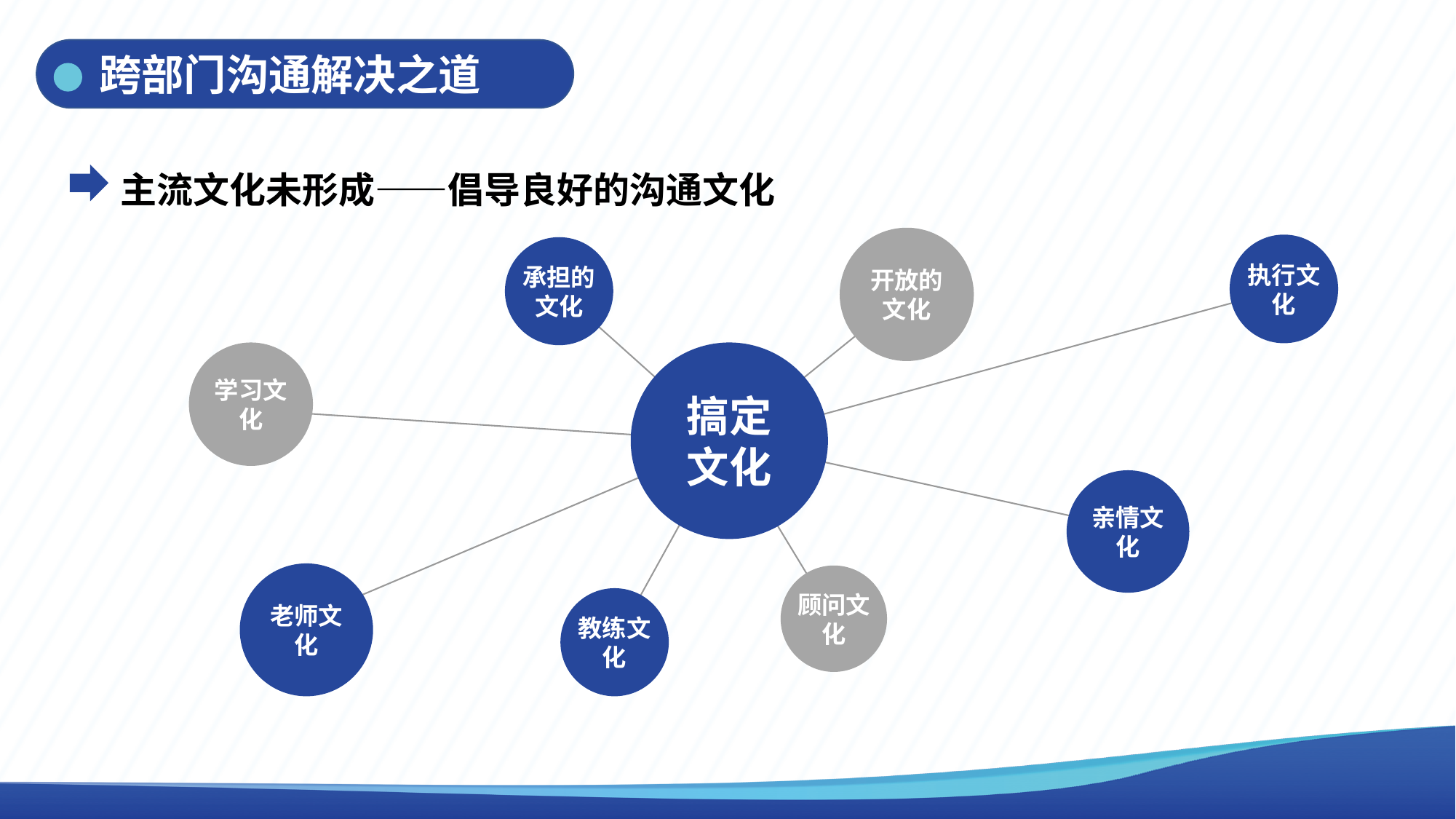

跨部门沟通解决之道

主流文化未形成——倡导良好的沟通文化

开放的文化
执行文化
承担的文化

学习文化
搞定
文化

亲情文化
老师文化
顾问文化
教练文化